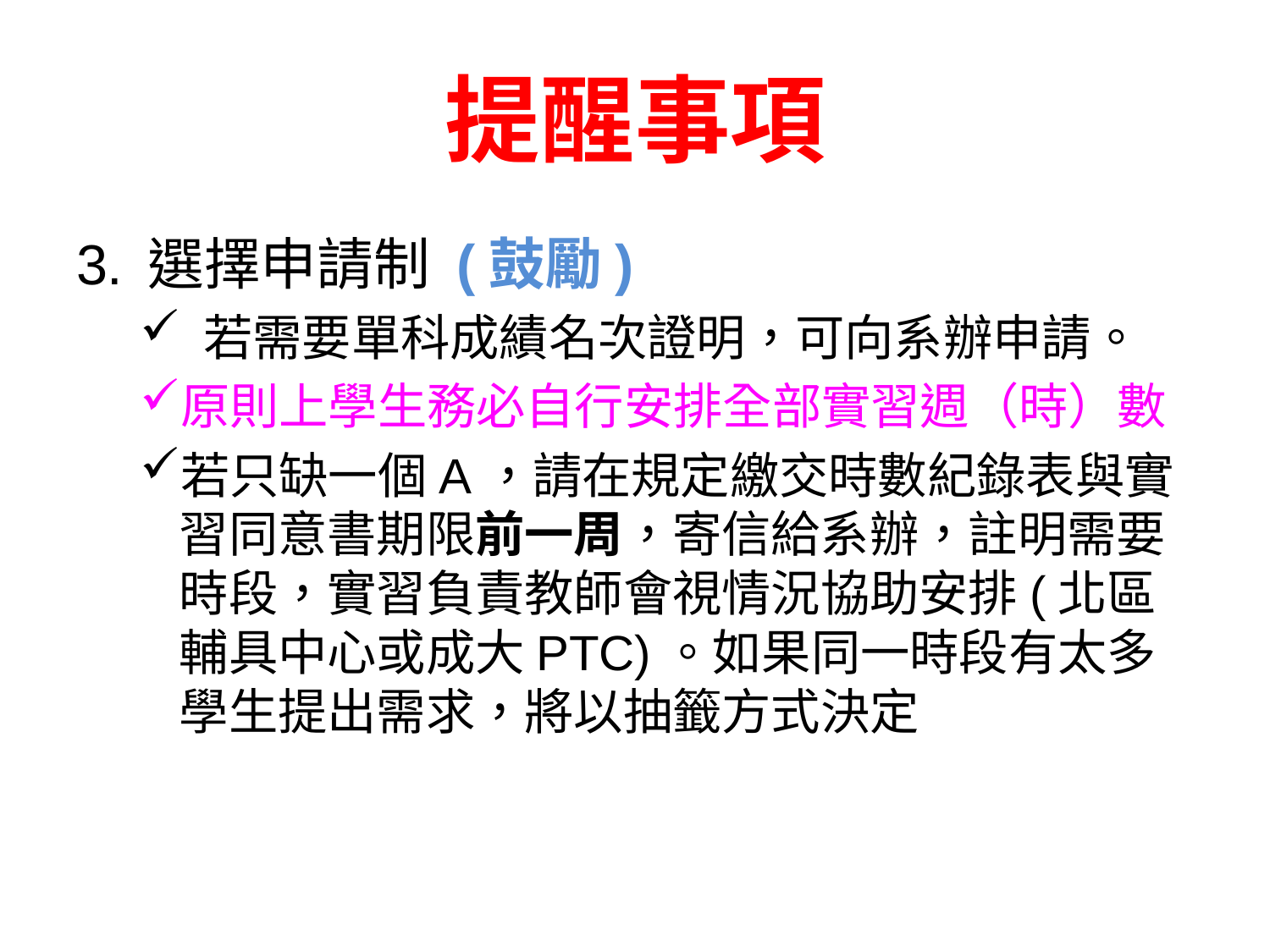

# 提醒事項
選擇申請制 (鼓勵)
 若需要單科成績名次證明，可向系辦申請。
原則上學生務必自行安排全部實習週（時）數
若只缺一個A，請在規定繳交時數紀錄表與實習同意書期限前一周，寄信給系辦，註明需要時段，實習負責教師會視情況協助安排(北區輔具中心或成大PTC)。如果同一時段有太多學生提出需求，將以抽籤方式決定